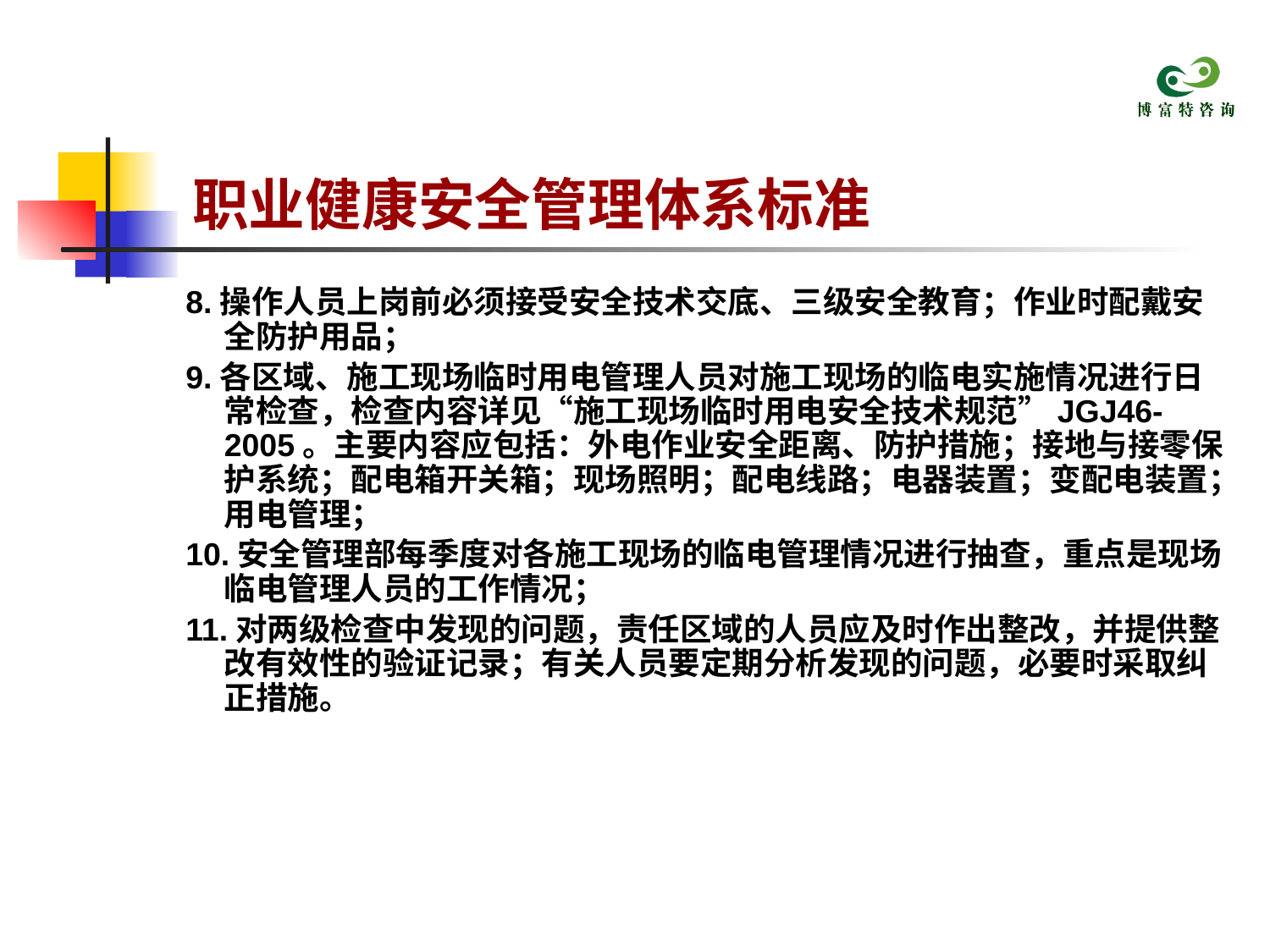

# 职业健康安全管理体系标准
 8.操作人员上岗前必须接受安全技术交底、三级安全教育；作业时配戴安全防护用品；
 9.各区域、施工现场临时用电管理人员对施工现场的临电实施情况进行日常检查，检查内容详见“施工现场临时用电安全技术规范”JGJ46-2005。主要内容应包括：外电作业安全距离、防护措施；接地与接零保护系统；配电箱开关箱；现场照明；配电线路；电器装置；变配电装置；用电管理；
 10.安全管理部每季度对各施工现场的临电管理情况进行抽查，重点是现场临电管理人员的工作情况；
 11.对两级检查中发现的问题，责任区域的人员应及时作出整改，并提供整改有效性的验证记录；有关人员要定期分析发现的问题，必要时采取纠正措施。

125